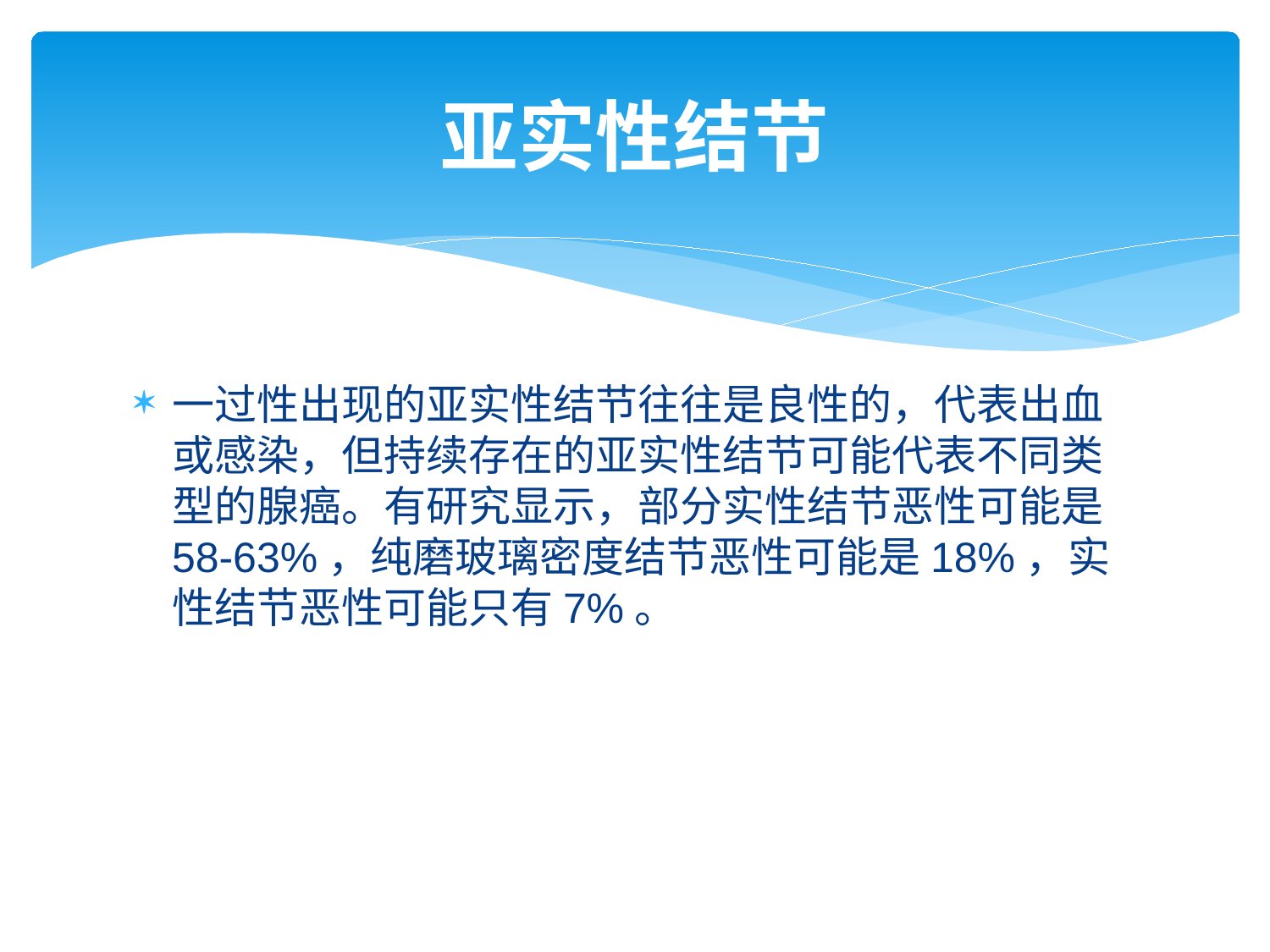

# 亚实性结节
一过性出现的亚实性结节往往是良性的，代表出血或感染，但持续存在的亚实性结节可能代表不同类型的腺癌。有研究显示，部分实性结节恶性可能是58-63%，纯磨玻璃密度结节恶性可能是18%，实性结节恶性可能只有7%。